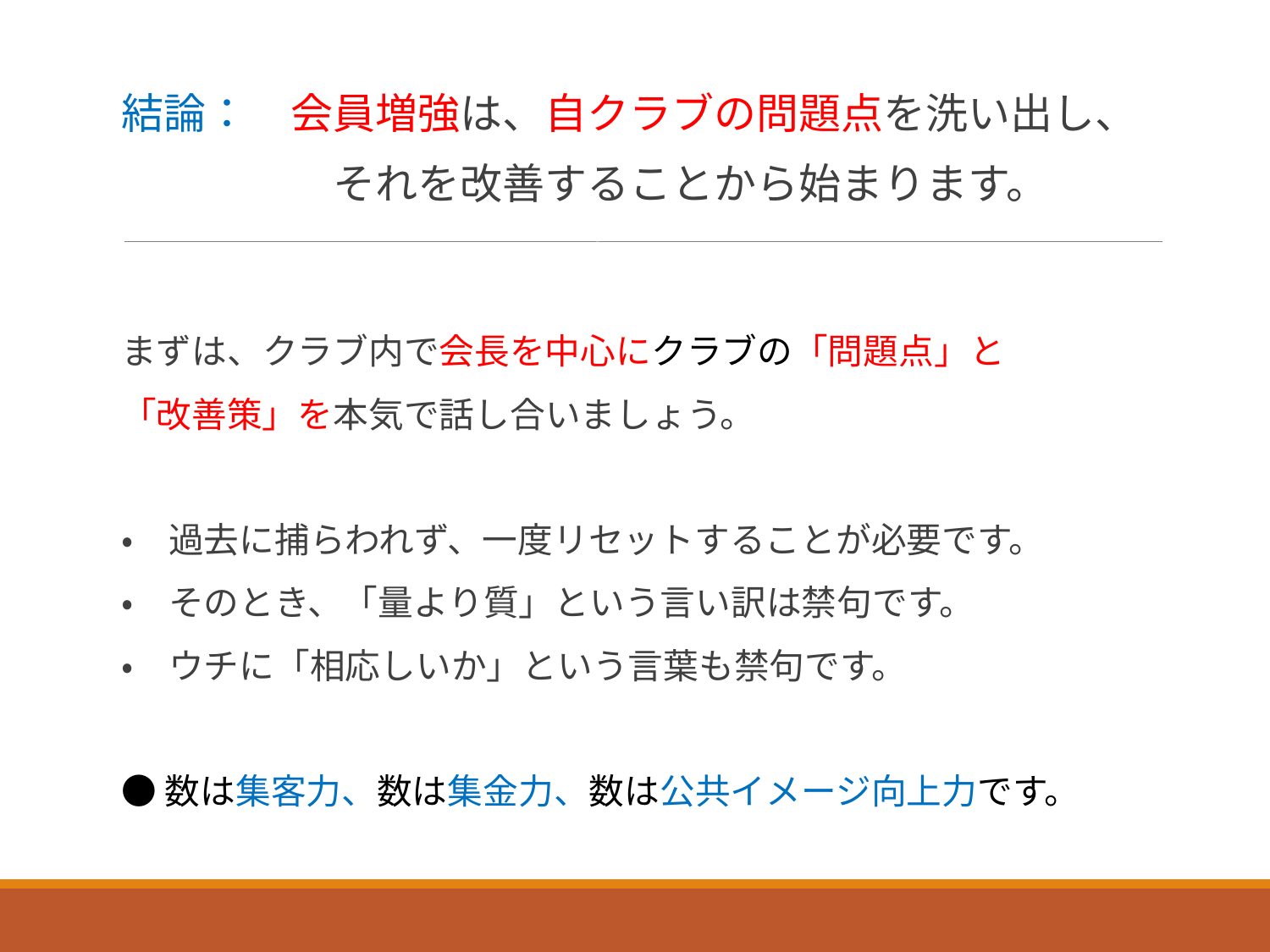

#
結論：　会員増強は、自クラブの問題点を洗い出し、
　　　　　それを改善することから始まります。楽しそうなクラブでなければ人は集まりません。

まずは、クラブ内で会長を中心にクラブの「問題点」と
「改善策」を本気で話し合いましょう。

・　過去に捕らわれず、一度リセットすることが必要です。
・　そのとき、「量より質」という言い訳は禁句です。
・　ウチに「相応しいか」という言葉も禁句です。

●数は集客力、数は集金力、数は公共イメージ向上力です。